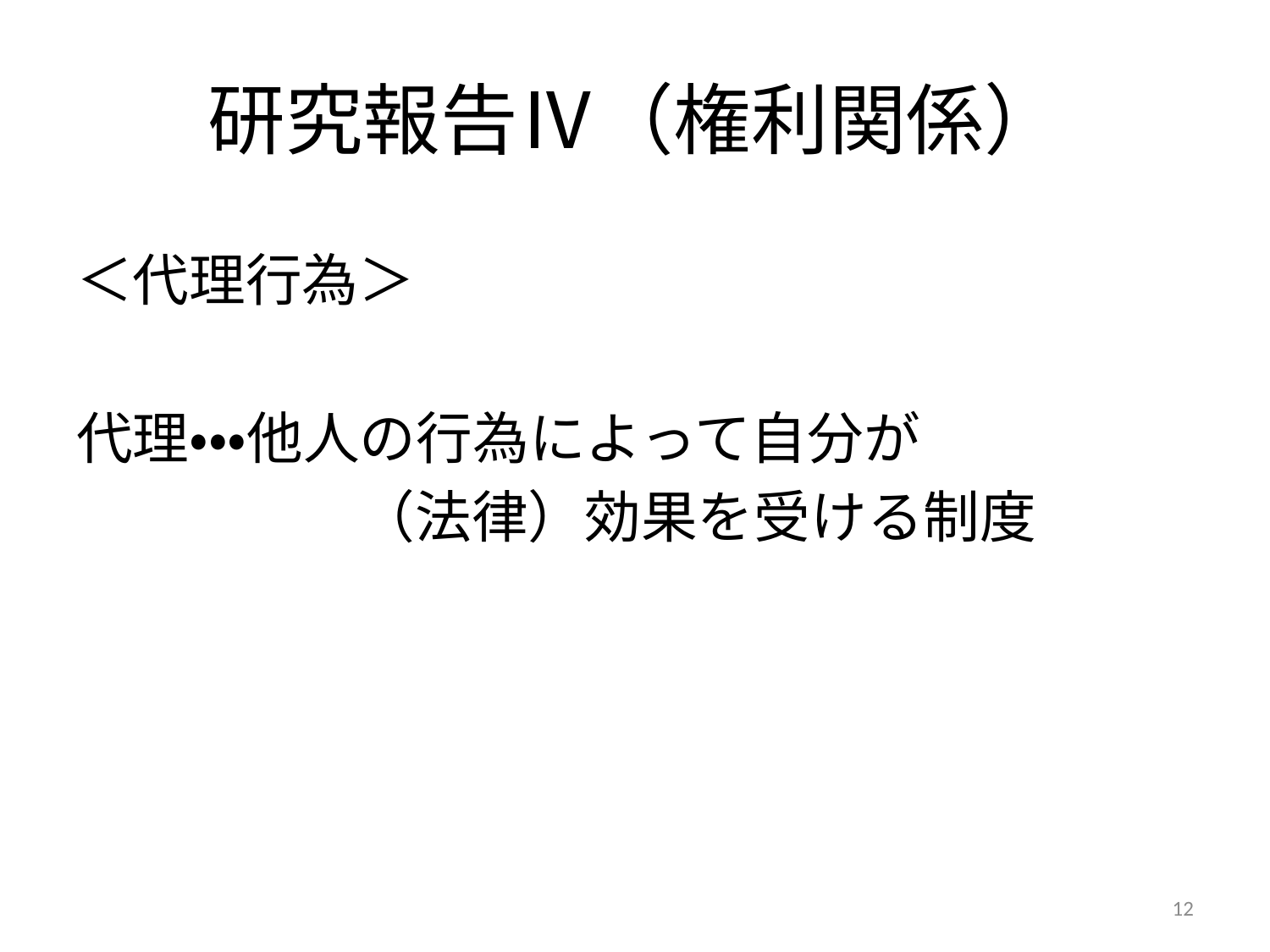

# 研究報告Ⅳ（権利関係）
＜代理行為＞

代理・・・他人の行為によって自分が
　　　　　（法律）効果を受ける制度
12